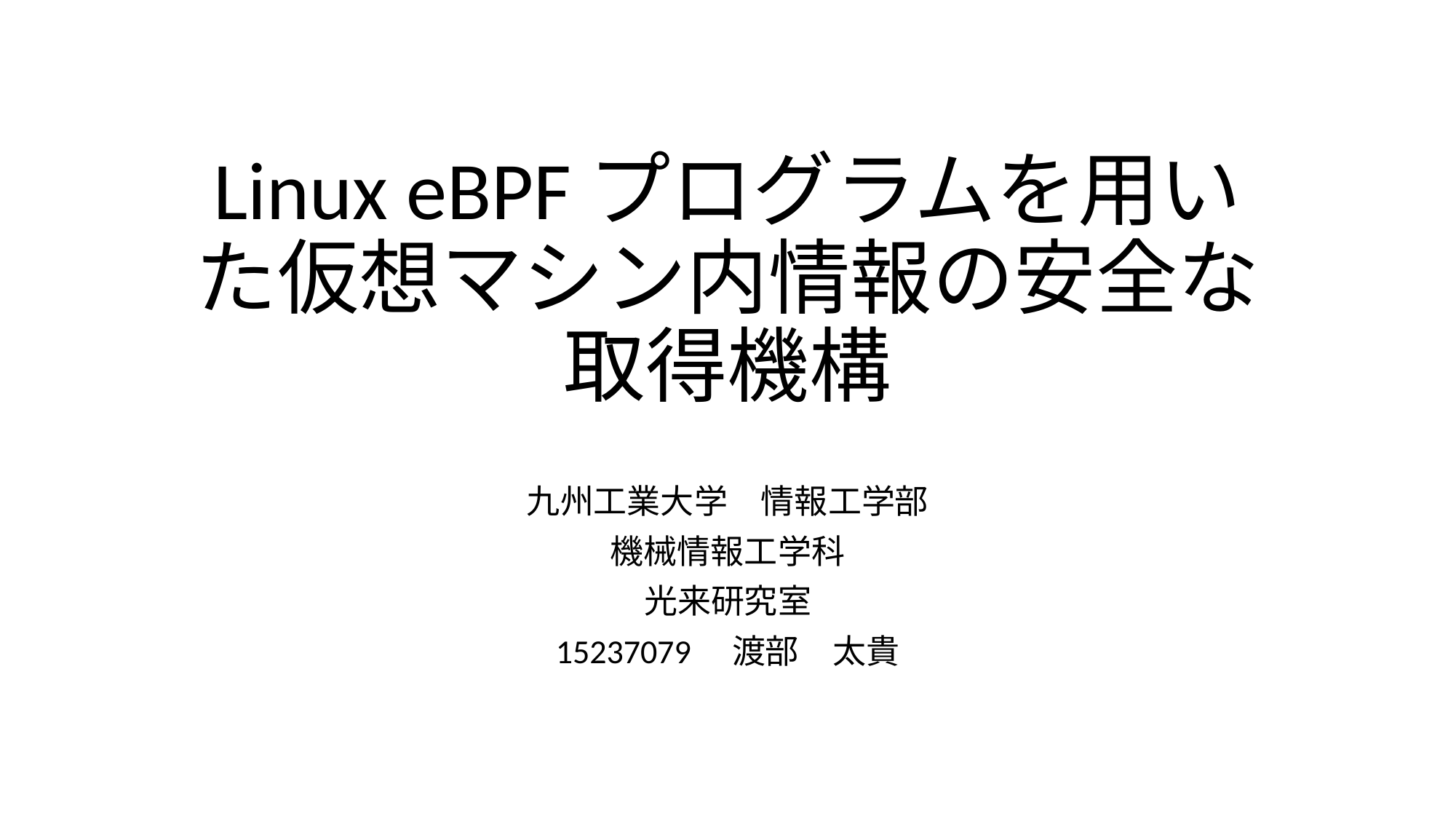

# Linux eBPFプログラムを用いた仮想マシン内情報の安全な 取得機構
九州工業大学　情報工学部
機械情報工学科
光来研究室
15237079　渡部　太貴